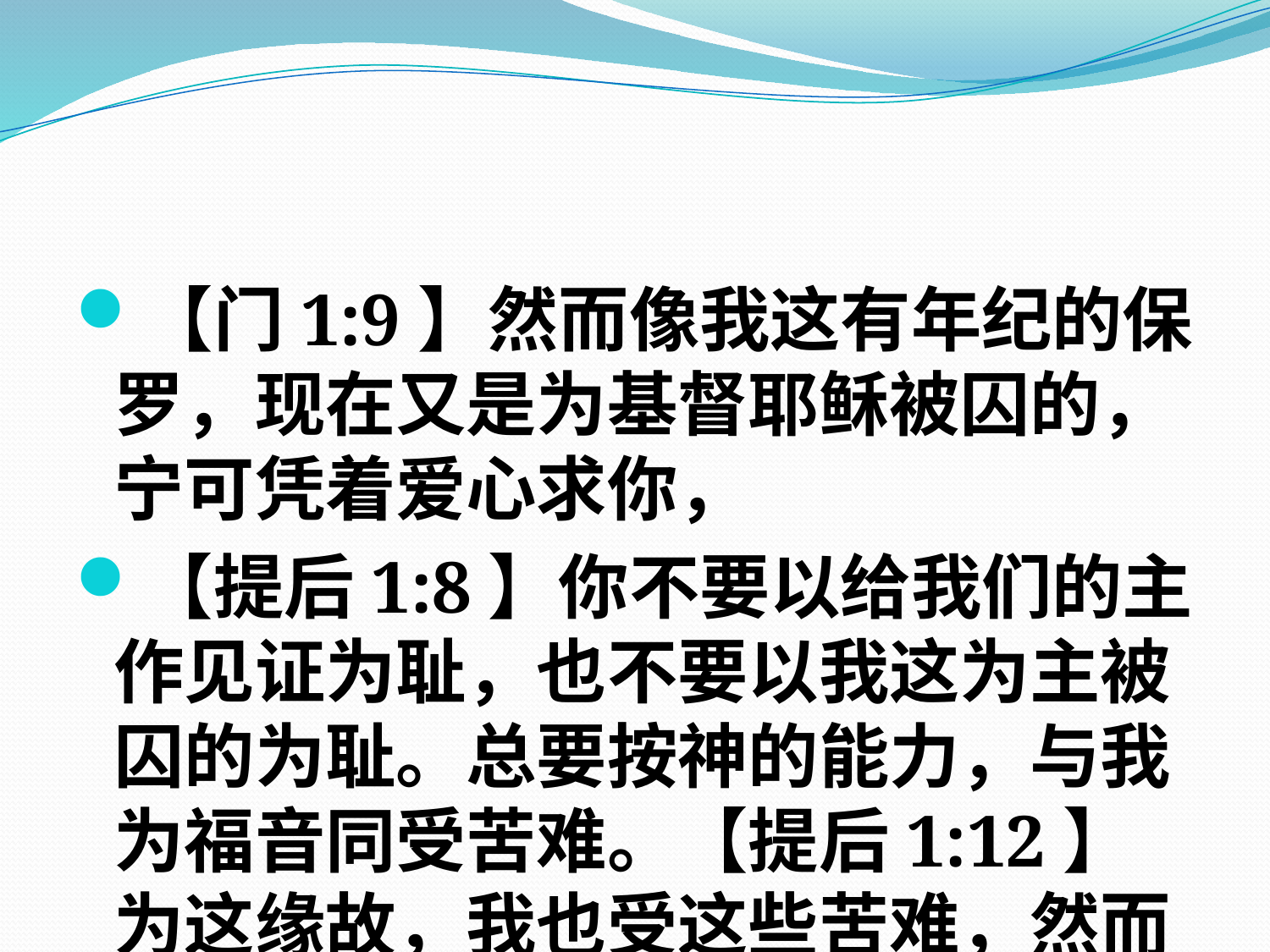

#
【门1:9】然而像我这有年纪的保罗，现在又是为基督耶稣被囚的，宁可凭着爱心求你，
【提后1:8】你不要以给我们的主作见证为耻，也不要以我这为主被囚的为耻。总要按神的能力，与我为福音同受苦难。【提后1:12】为这缘故，我也受这些苦难，然而我不以为耻。因为知道我所信的是谁，也深信他能保全我所交付他的（或作“他所交托我的”），直到那日。)